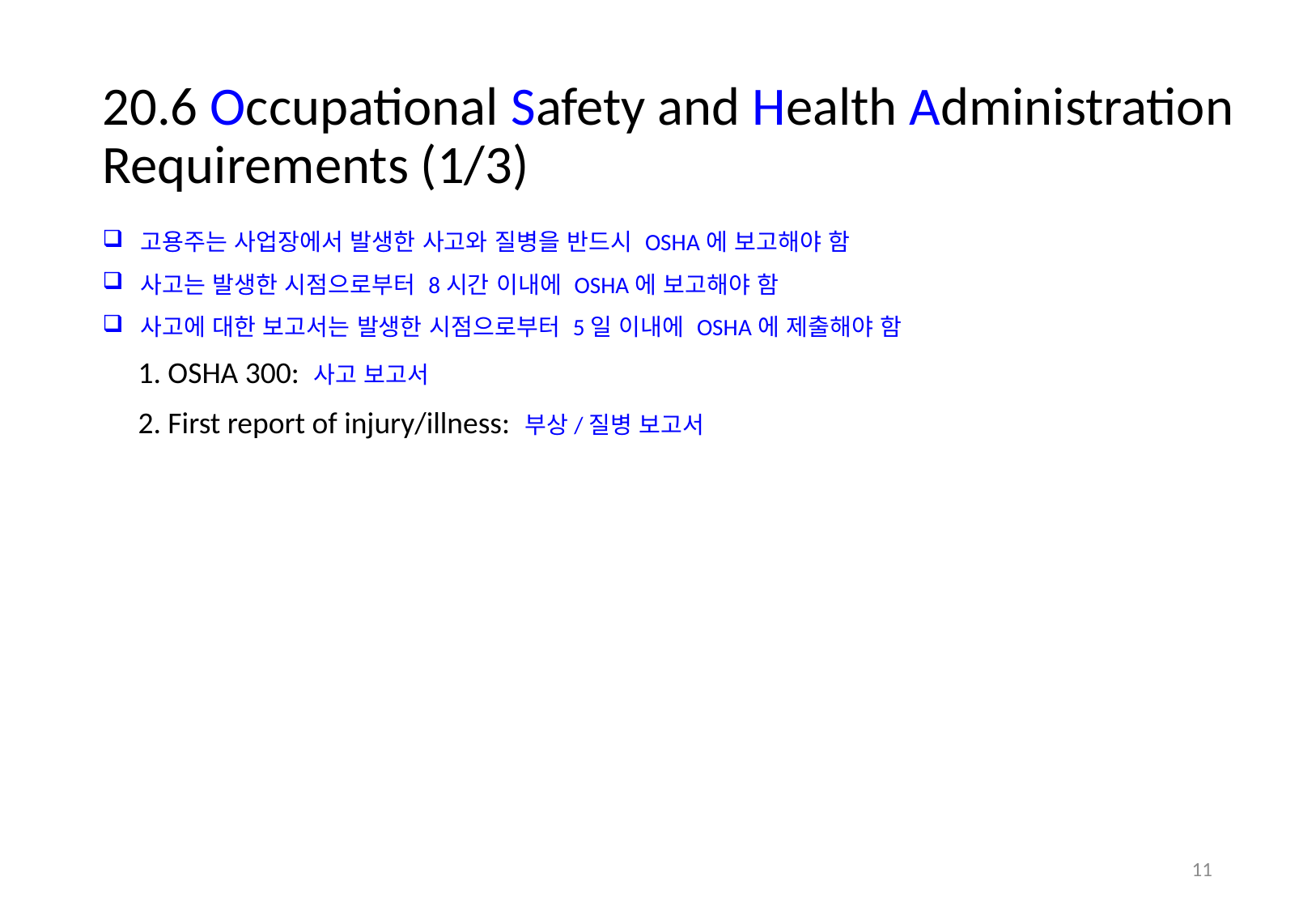

# 20.6 Occupational Safety and Health Administration Requirements (1/3)
고용주는 사업장에서 발생한 사고와 질병을 반드시 OSHA에 보고해야 함
사고는 발생한 시점으로부터 8시간 이내에 OSHA에 보고해야 함
사고에 대한 보고서는 발생한 시점으로부터 5일 이내에 OSHA에 제출해야 함
1. OSHA 300: 사고 보고서
2. First report of injury/illness: 부상/질병 보고서

11